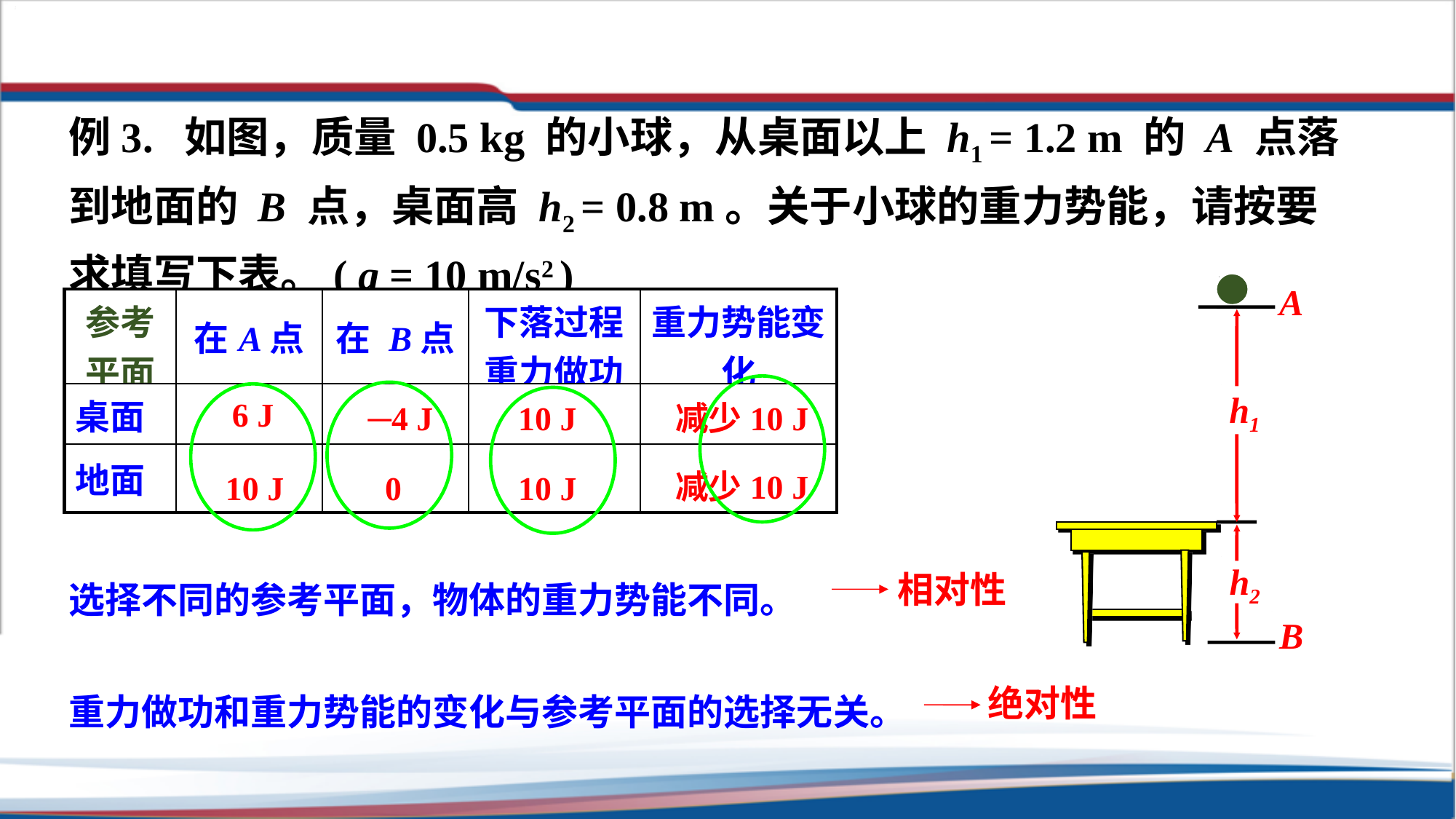

例3.  如图，质量 0.5 kg 的小球，从桌面以上 h1 = 1.2 m 的 A 点落到地面的 B 点，桌面高 h2 = 0.8 m。关于小球的重力势能，请按要求填写下表。( g = 10 m/s2 )

h1

h2

A
B
| 参考平面 | 在A点 | 在 B点 | 下落过程重力做功 | 重力势能变化 |
| --- | --- | --- | --- | --- |
| 桌面 |  |  |  |  |
| 地面 |  |  |  |  |

6 J
─4 J
10 J
减少10 J
减少10 J
10 J
0
10 J
选择不同的参考平面，物体的重力势能不同。
相对性

重力做功和重力势能的变化与参考平面的选择无关。
绝对性